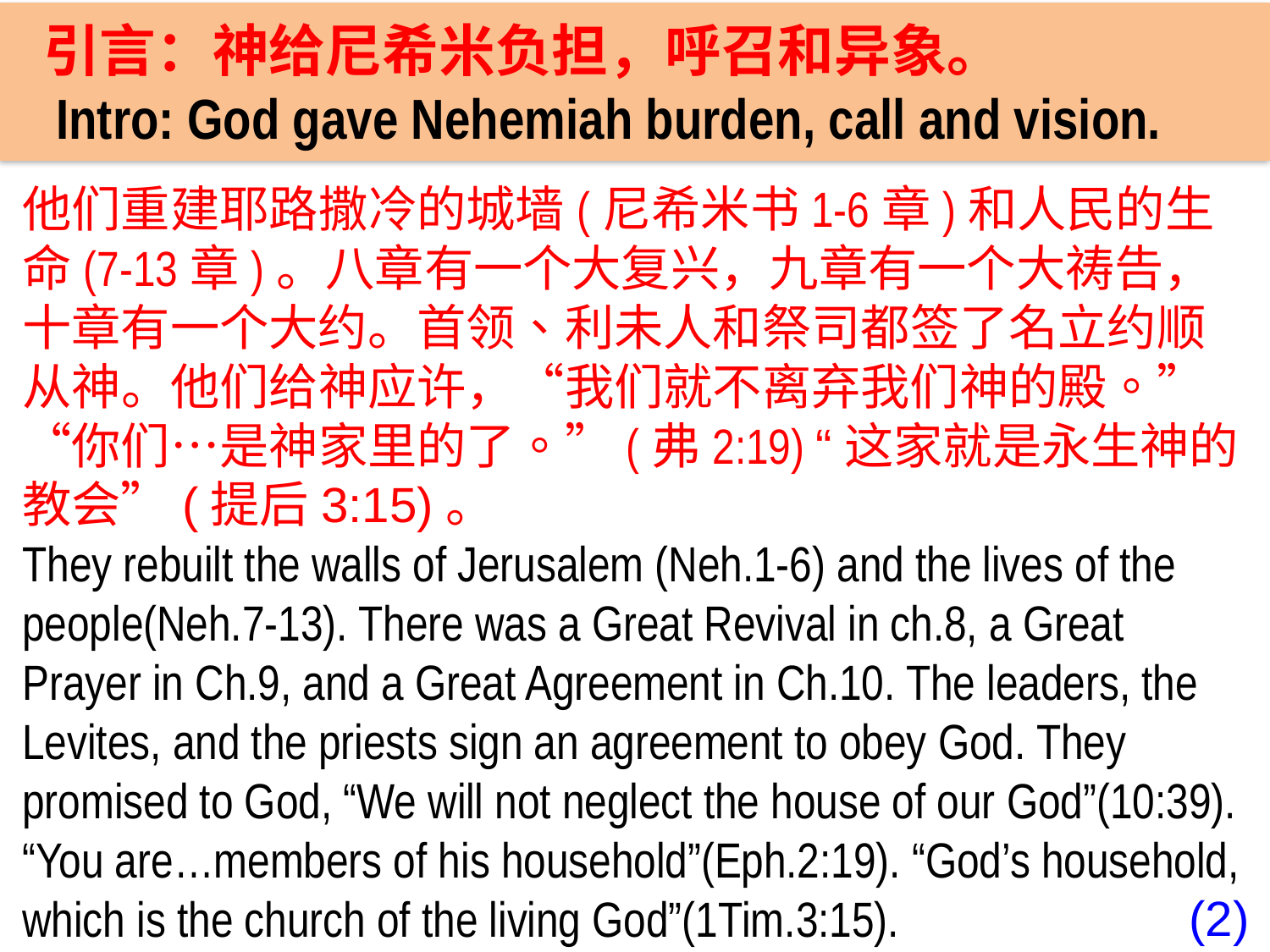

引言：神给尼希米负担，呼召和异象。
 Intro: God gave Nehemiah burden, call and vision.
他们重建耶路撒冷的城墙(尼希米书1-6章)和人民的生命(7-13章)。八章有一个大复兴，九章有一个大祷告，十章有一个大约。首领、利未人和祭司都签了名立约顺从神。他们给神应许，“我们就不离弃我们神的殿。” “你们…是神家里的了。”(弗2:19) “这家就是永生神的教会”(提后3:15)。
They rebuilt the walls of Jerusalem (Neh.1-6) and the lives of the people(Neh.7-13). There was a Great Revival in ch.8, a Great Prayer in Ch.9, and a Great Agreement in Ch.10. The leaders, the Levites, and the priests sign an agreement to obey God. They promised to God, “We will not neglect the house of our God”(10:39). “You are…members of his household”(Eph.2:19). “God’s household, which is the church of the living God”(1Tim.3:15).
(2)